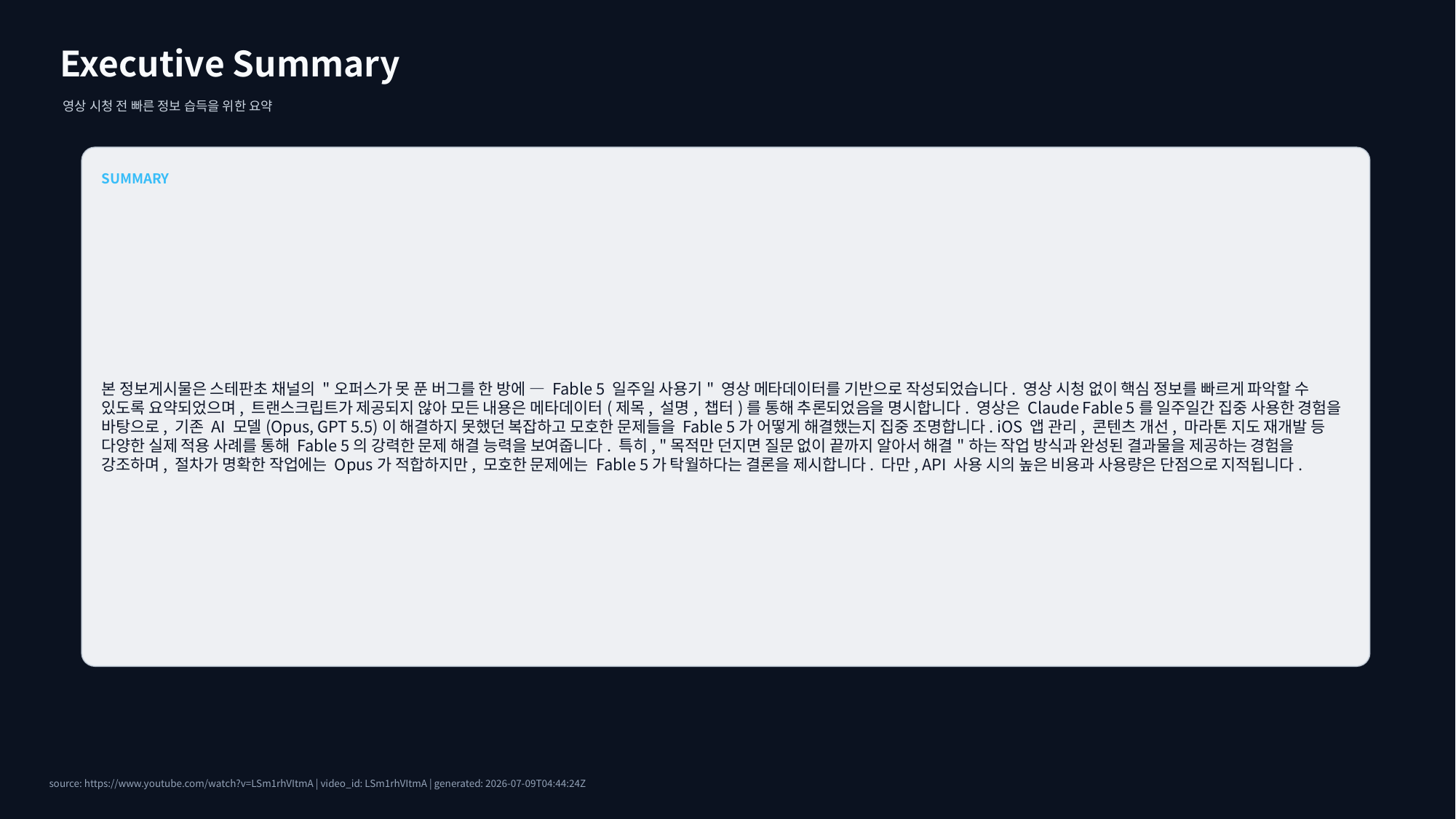

Executive Summary
영상 시청 전 빠른 정보 습득을 위한 요약

SUMMARY
본 정보게시물은 스테판초 채널의 "오퍼스가 못 푼 버그를 한 방에 — Fable 5 일주일 사용기" 영상 메타데이터를 기반으로 작성되었습니다. 영상 시청 없이 핵심 정보를 빠르게 파악할 수 있도록 요약되었으며, 트랜스크립트가 제공되지 않아 모든 내용은 메타데이터(제목, 설명, 챕터)를 통해 추론되었음을 명시합니다. 영상은 Claude Fable 5를 일주일간 집중 사용한 경험을 바탕으로, 기존 AI 모델(Opus, GPT 5.5)이 해결하지 못했던 복잡하고 모호한 문제들을 Fable 5가 어떻게 해결했는지 집중 조명합니다. iOS 앱 관리, 콘텐츠 개선, 마라톤 지도 재개발 등 다양한 실제 적용 사례를 통해 Fable 5의 강력한 문제 해결 능력을 보여줍니다. 특히, "목적만 던지면 질문 없이 끝까지 알아서 해결"하는 작업 방식과 완성된 결과물을 제공하는 경험을 강조하며, 절차가 명확한 작업에는 Opus가 적합하지만, 모호한 문제에는 Fable 5가 탁월하다는 결론을 제시합니다. 다만, API 사용 시의 높은 비용과 사용량은 단점으로 지적됩니다.
source: https://www.youtube.com/watch?v=LSm1rhVItmA | video_id: LSm1rhVItmA | generated: 2026-07-09T04:44:24Z